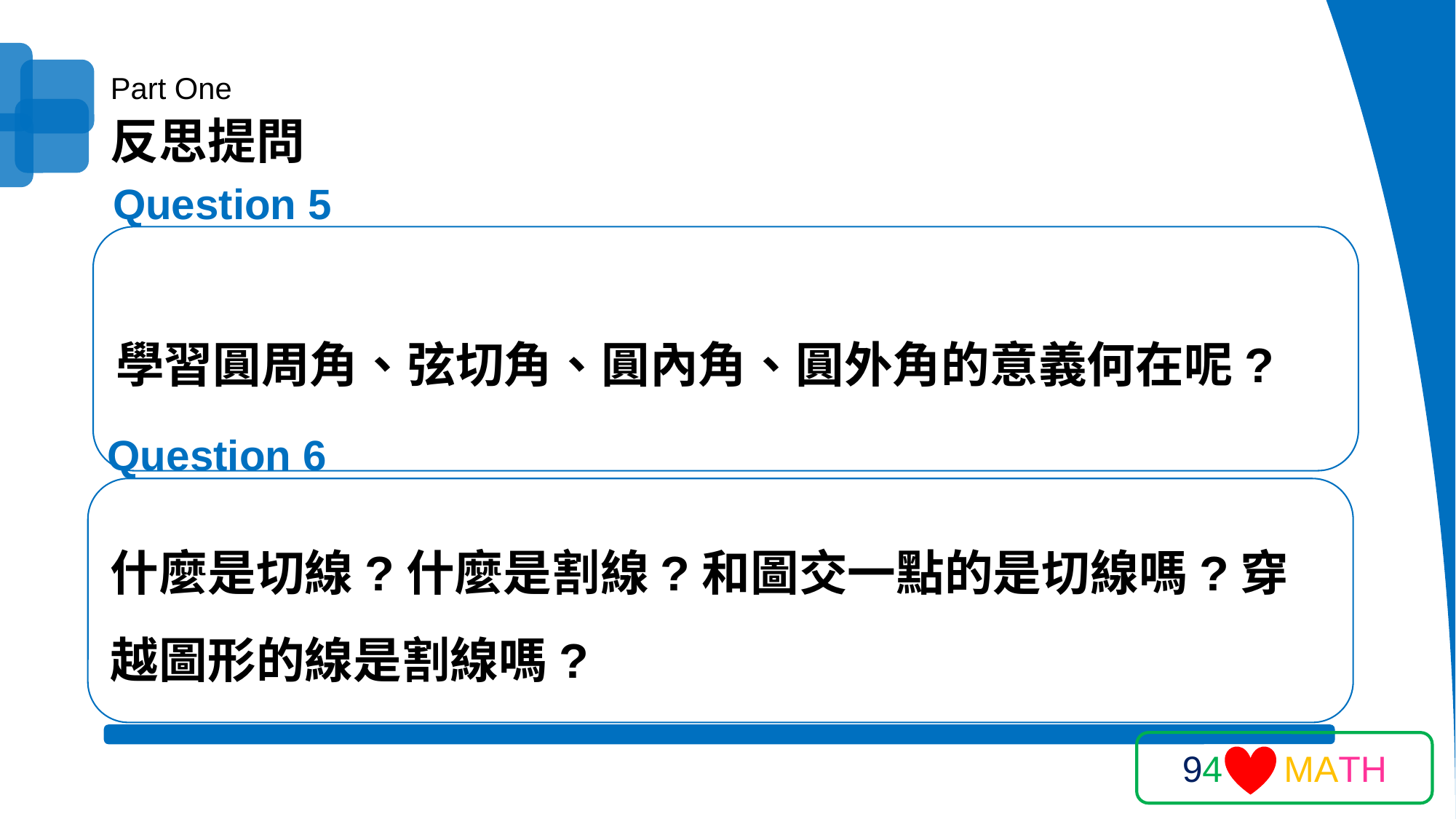

Part One
反思提問
Question 5

學習圓周角、弦切角、圓內角、圓外角的意義何在呢?
Question 6

什麼是切線?什麼是割線?和圖交一點的是切線嗎?穿越圖形的線是割線嗎?

94      MATH